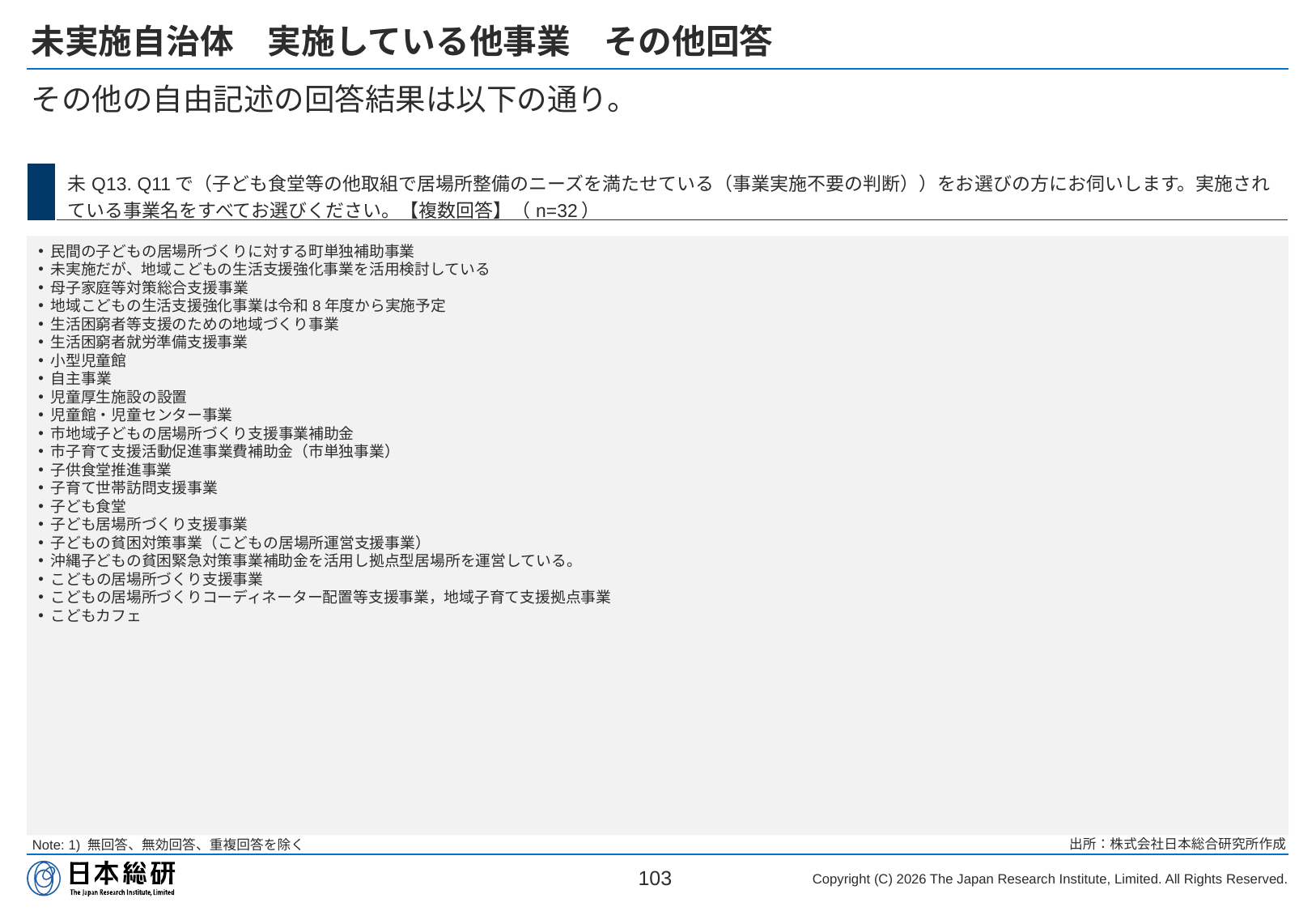

# 未実施自治体　実施している他事業　その他回答
その他の自由記述の回答結果は以下の通り。
|  | 未Q13. Q11で（子ども食堂等の他取組で居場所整備のニーズを満たせている（事業実施不要の判断））をお選びの方にお伺いします。実施されている事業名をすべてお選びください。【複数回答】（n=32） |
| --- | --- |
民間の子どもの居場所づくりに対する町単独補助事業
未実施だが、地域こどもの生活支援強化事業を活用検討している
母子家庭等対策総合支援事業
地域こどもの生活支援強化事業は令和8年度から実施予定
生活困窮者等支援のための地域づくり事業
生活困窮者就労準備支援事業
小型児童館
自主事業
児童厚生施設の設置
児童館・児童センター事業
市地域子どもの居場所づくり支援事業補助金
市子育て支援活動促進事業費補助金（市単独事業）
子供食堂推進事業
子育て世帯訪問支援事業
子ども食堂
子ども居場所づくり支援事業
子どもの貧困対策事業（こどもの居場所運営支援事業）
沖縄子どもの貧困緊急対策事業補助金を活用し拠点型居場所を運営している。
こどもの居場所づくり支援事業
こどもの居場所づくりコーディネーター配置等支援事業，地域子育て支援拠点事業
こどもカフェ
出所：株式会社日本総合研究所作成
Note: 1) 無回答、無効回答、重複回答を除く